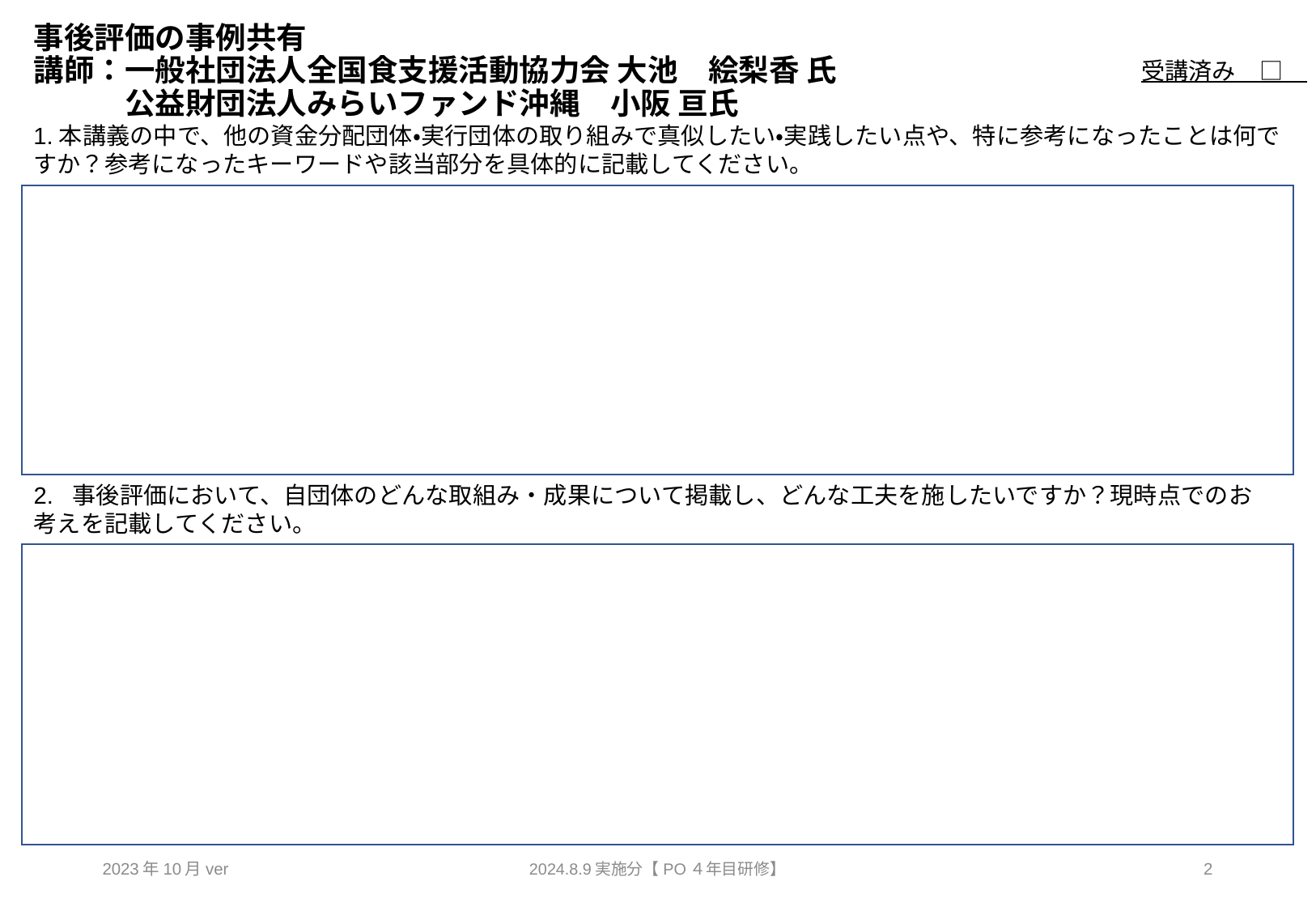

# 事後評価の事例共有 講師：一般社団法人全国食支援活動協力会 大池　絵梨香 氏 　　　公益財団法人みらいファンド沖縄　小阪 亘氏
受講済み　□
1.本講義の中で、他の資金分配団体・実行団体の取り組みで真似したい・実践したい点や、特に参考になったことは何ですか？参考になったキーワードや該当部分を具体的に記載してください。

2.  事後評価において、自団体のどんな取組み・成果について掲載し、どんな工夫を施したいですか？現時点でのお考えを記載してください。

2023年10月ver
2024.8.9実施分【PO４年目研修】
2